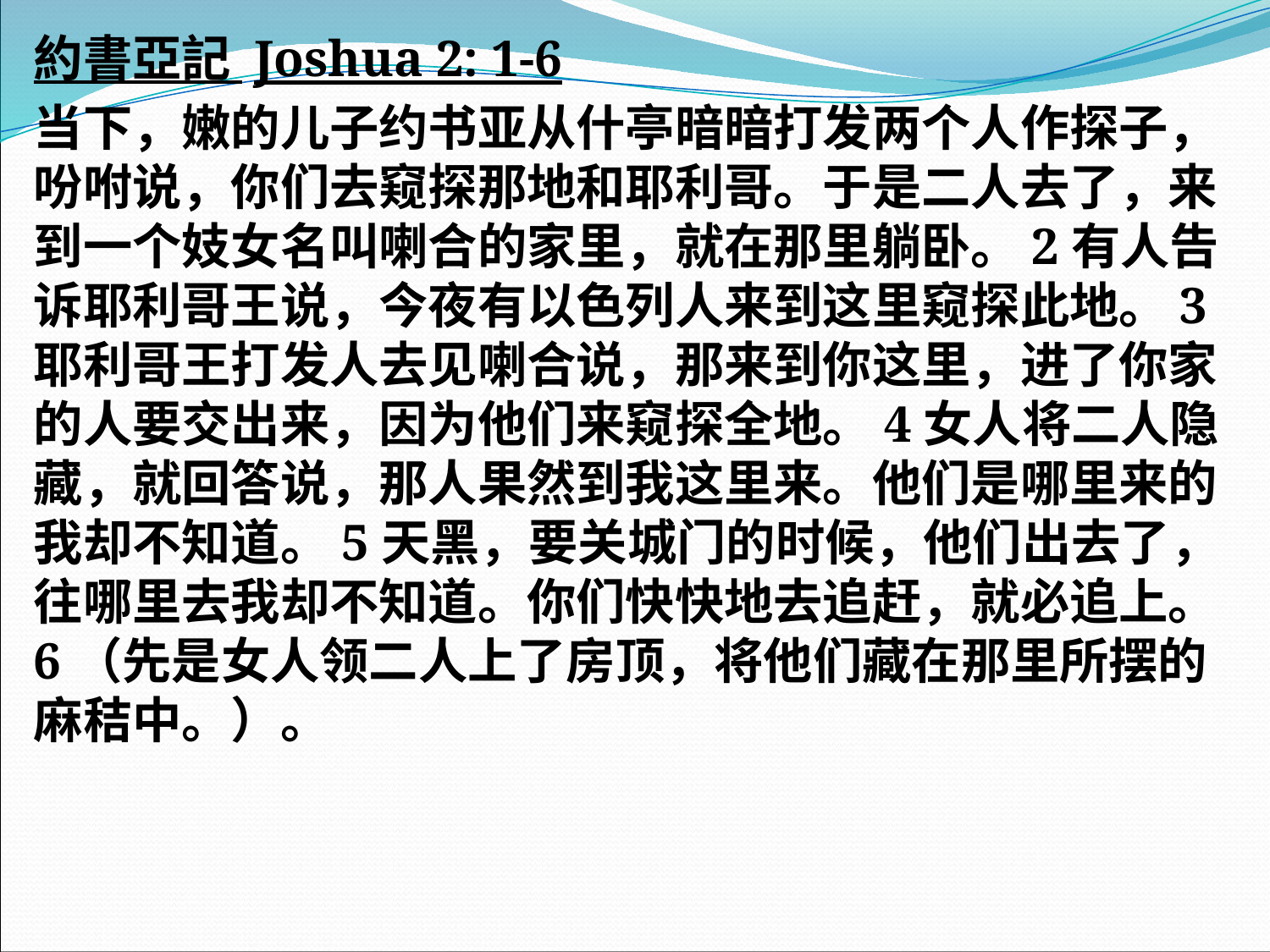

#
約書亞記 Joshua 2: 1-6
当下，嫩的儿子约书亚从什亭暗暗打发两个人作探子，吩咐说，你们去窥探那地和耶利哥。于是二人去了，来到一个妓女名叫喇合的家里，就在那里躺卧。2有人告诉耶利哥王说，今夜有以色列人来到这里窥探此地。3耶利哥王打发人去见喇合说，那来到你这里，进了你家的人要交出来，因为他们来窥探全地。4女人将二人隐藏，就回答说，那人果然到我这里来。他们是哪里来的我却不知道。5天黑，要关城门的时候，他们出去了，往哪里去我却不知道。你们快快地去追赶，就必追上。6（先是女人领二人上了房顶，将他们藏在那里所摆的麻秸中。）。